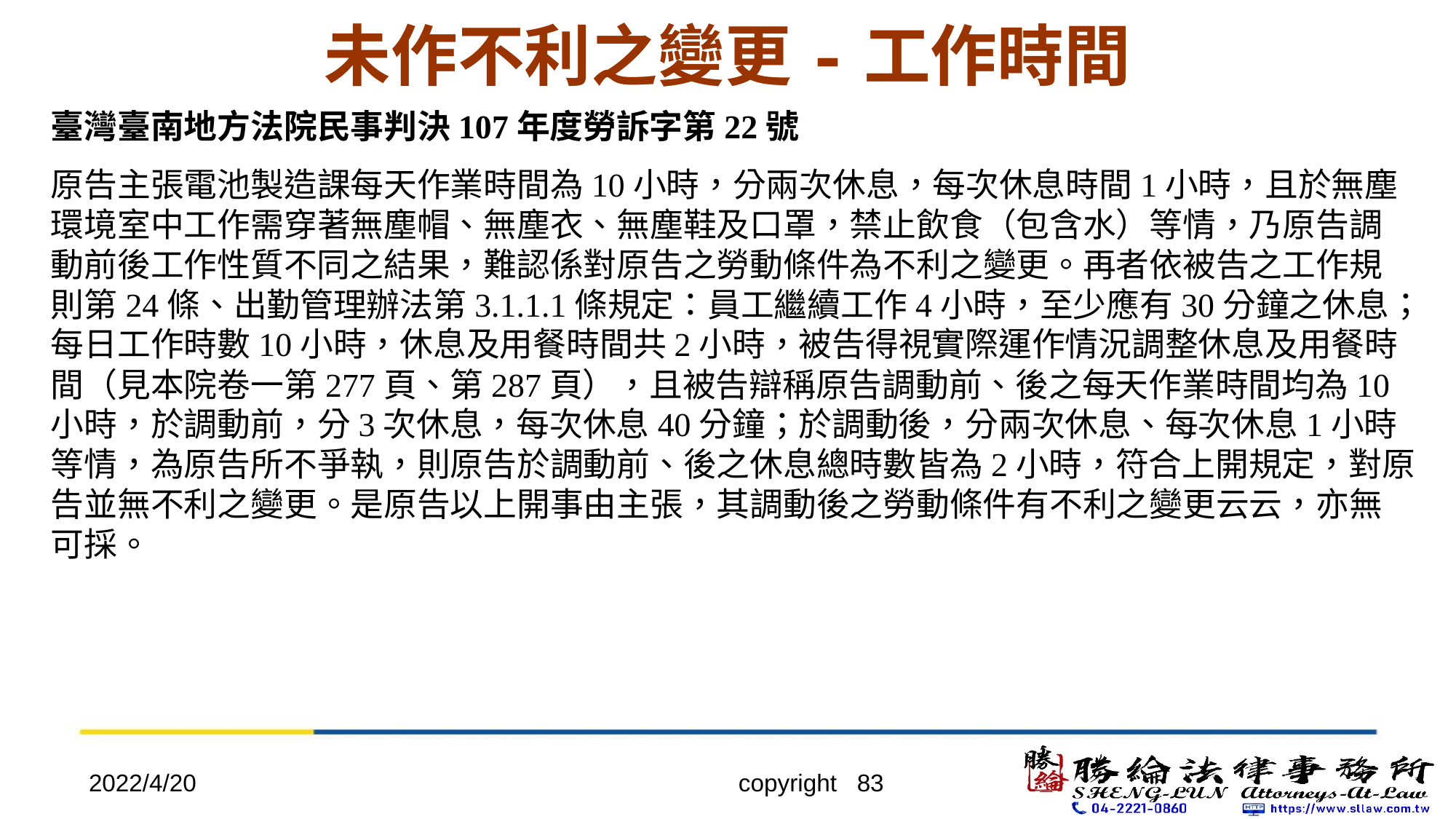

# 未作不利之變更-工作時間
臺灣臺南地方法院民事判決107年度勞訴字第22號

原告主張電池製造課每天作業時間為10小時，分兩次休息，每次休息時間1小時，且於無塵環境室中工作需穿著無塵帽、無塵衣、無塵鞋及口罩，禁止飲食（包含水）等情，乃原告調動前後工作性質不同之結果，難認係對原告之勞動條件為不利之變更。再者依被告之工作規則第24條、出勤管理辦法第3.1.1.1條規定：員工繼續工作4小時，至少應有30分鐘之休息；每日工作時數10小時，休息及用餐時間共2小時，被告得視實際運作情況調整休息及用餐時間（見本院卷一第277頁、第287頁），且被告辯稱原告調動前、後之每天作業時間均為10小時，於調動前，分3次休息，每次休息40分鐘；於調動後，分兩次休息、每次休息1小時等情，為原告所不爭執，則原告於調動前、後之休息總時數皆為2小時，符合上開規定，對原告並無不利之變更。是原告以上開事由主張，其調動後之勞動條件有不利之變更云云，亦無可採。
2022/4/20
copyright   83